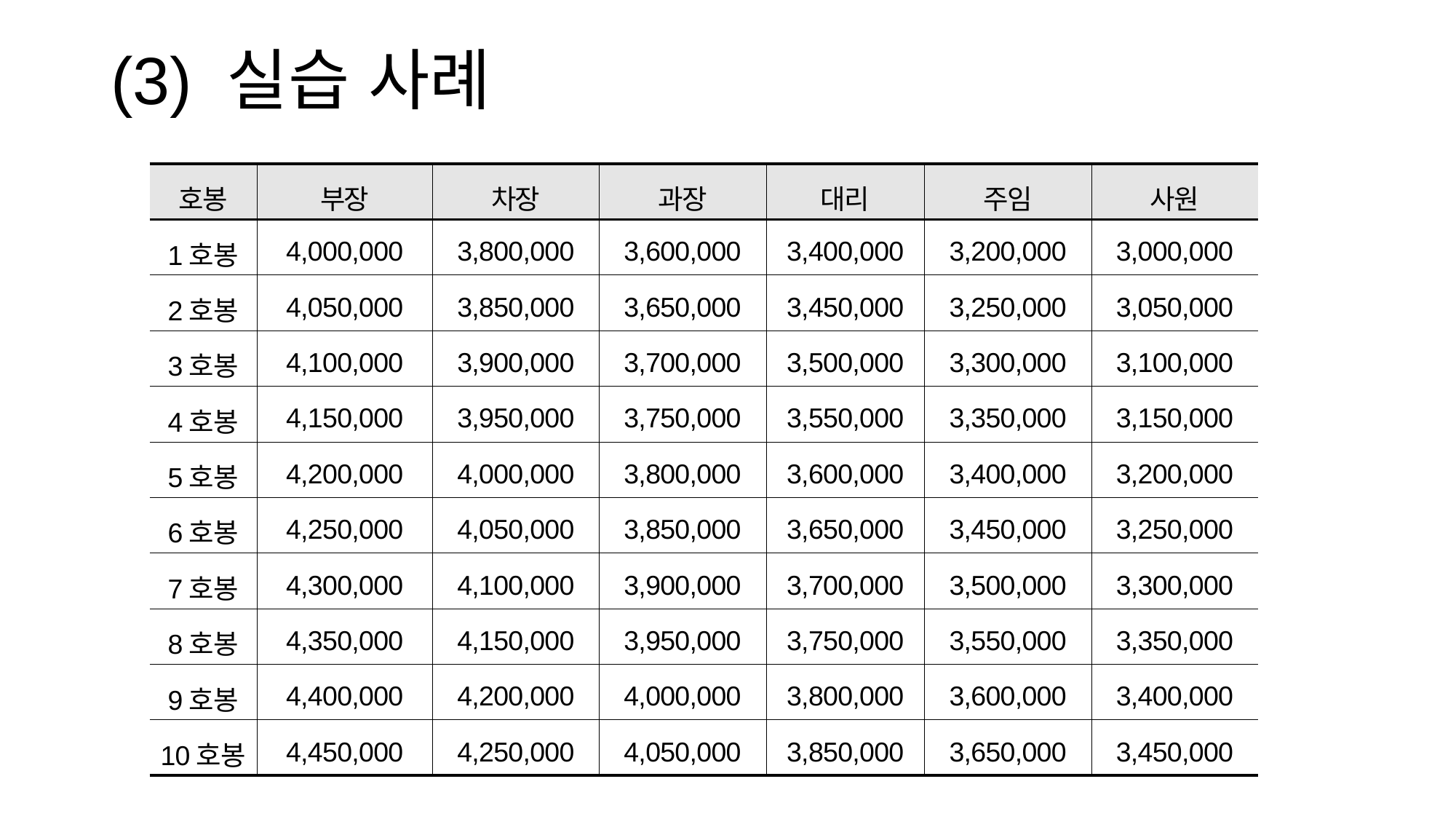

# (3) 실습 사례
| 호봉 | 부장 | 차장 | 과장 | 대리 | 주임 | 사원 |
| --- | --- | --- | --- | --- | --- | --- |
| 1호봉 | 4,000,000 | 3,800,000 | 3,600,000 | 3,400,000 | 3,200,000 | 3,000,000 |
| 2호봉 | 4,050,000 | 3,850,000 | 3,650,000 | 3,450,000 | 3,250,000 | 3,050,000 |
| 3호봉 | 4,100,000 | 3,900,000 | 3,700,000 | 3,500,000 | 3,300,000 | 3,100,000 |
| 4호봉 | 4,150,000 | 3,950,000 | 3,750,000 | 3,550,000 | 3,350,000 | 3,150,000 |
| 5호봉 | 4,200,000 | 4,000,000 | 3,800,000 | 3,600,000 | 3,400,000 | 3,200,000 |
| 6호봉 | 4,250,000 | 4,050,000 | 3,850,000 | 3,650,000 | 3,450,000 | 3,250,000 |
| 7호봉 | 4,300,000 | 4,100,000 | 3,900,000 | 3,700,000 | 3,500,000 | 3,300,000 |
| 8호봉 | 4,350,000 | 4,150,000 | 3,950,000 | 3,750,000 | 3,550,000 | 3,350,000 |
| 9호봉 | 4,400,000 | 4,200,000 | 4,000,000 | 3,800,000 | 3,600,000 | 3,400,000 |
| 10호봉 | 4,450,000 | 4,250,000 | 4,050,000 | 3,850,000 | 3,650,000 | 3,450,000 |